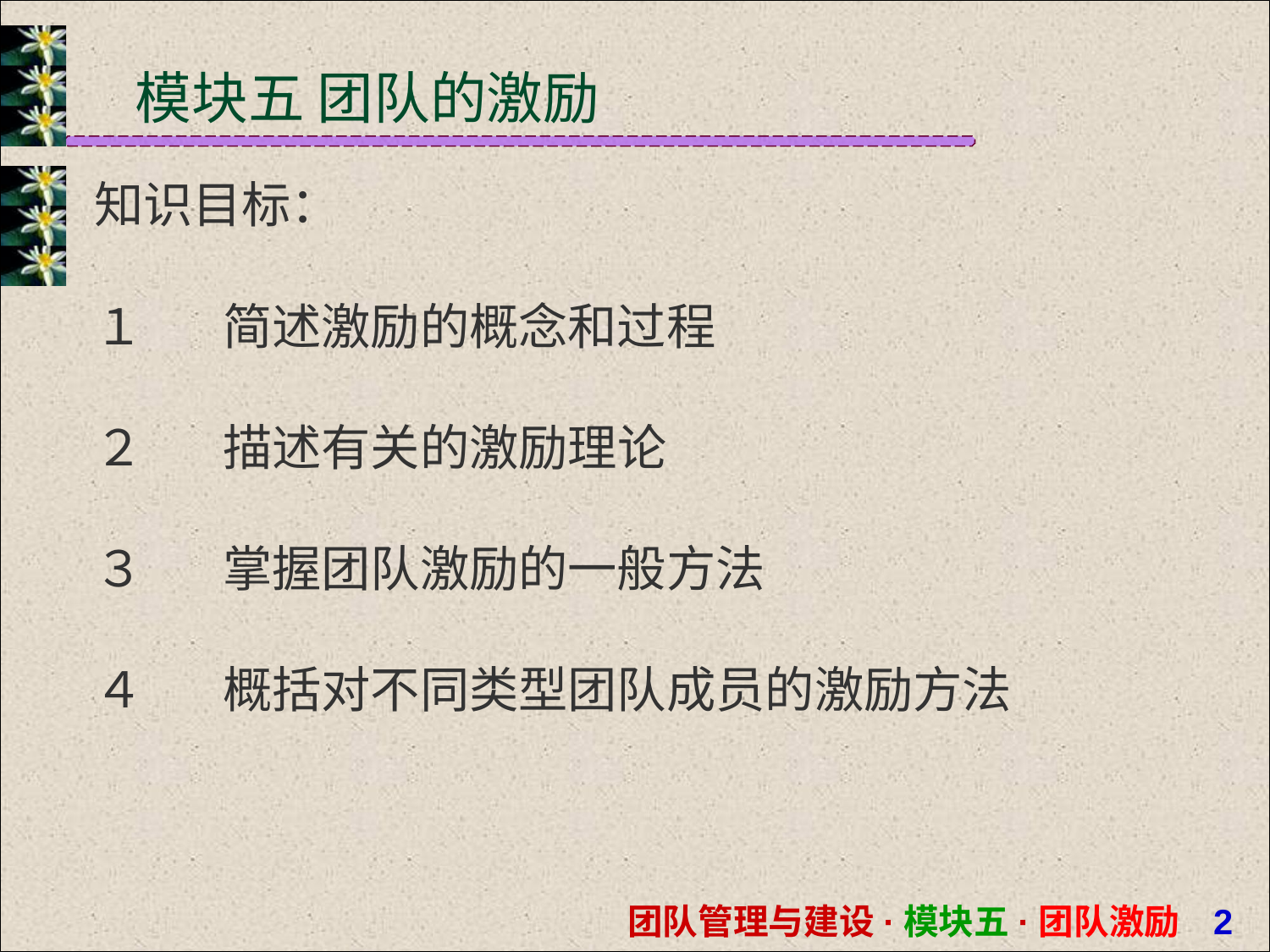

# 模块五 团队的激励

知识目标：

１	简述激励的概念和过程

２	描述有关的激励理论

３	掌握团队激励的一般方法

４	概括对不同类型团队成员的激励方法
团队管理与建设·模块五·团队激励 2